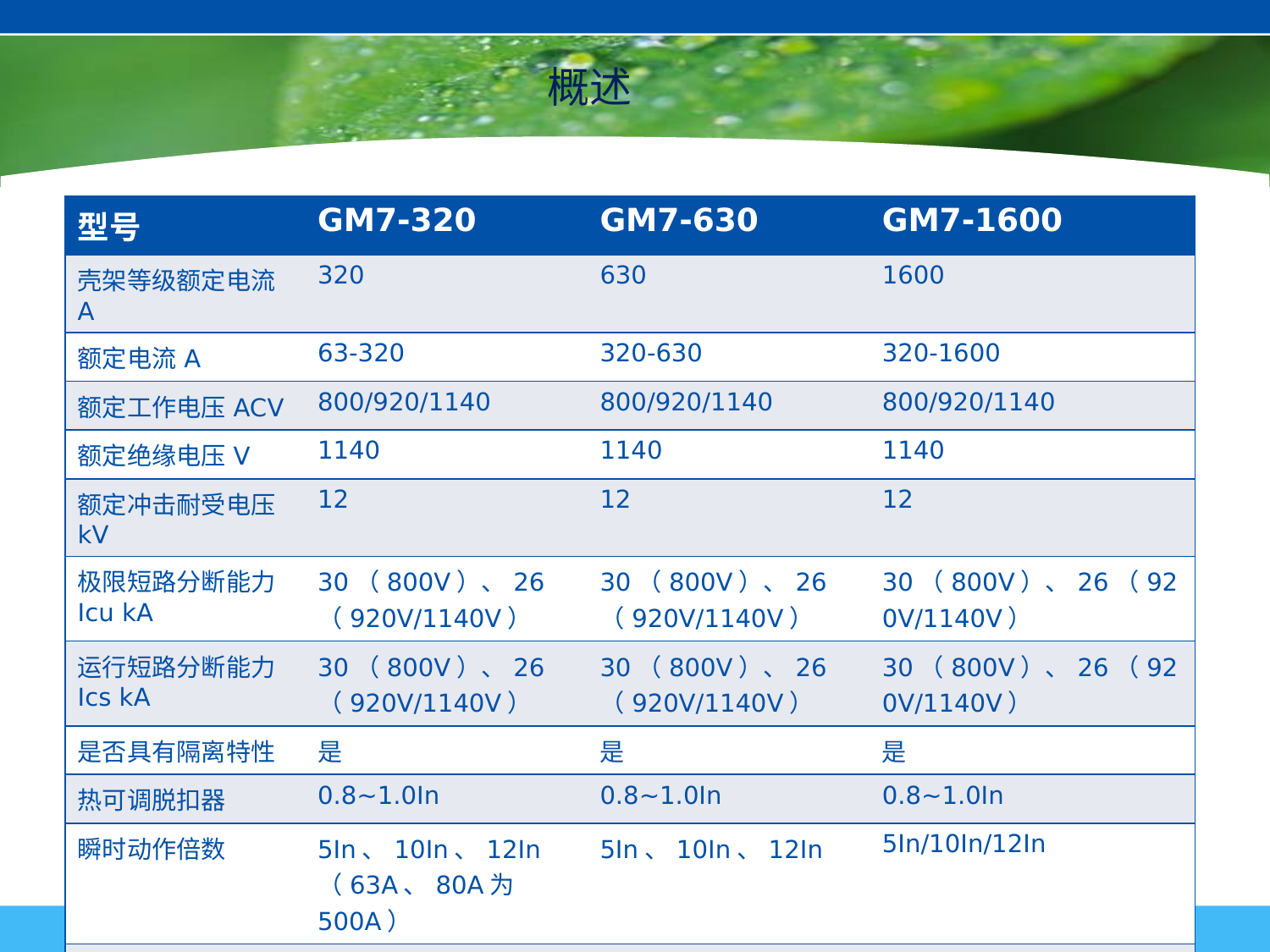

# 概述
| 型号 | GM7-320 | GM7-630 | GM7-1600 |
| --- | --- | --- | --- |
| 壳架等级额定电流A | 320 | 630 | 1600 |
| 额定电流A | 63-320 | 320-630 | 320-1600 |
| 额定工作电压ACV | 800/920/1140 | 800/920/1140 | 800/920/1140 |
| 额定绝缘电压V | 1140 | 1140 | 1140 |
| 额定冲击耐受电压kV | 12 | 12 | 12 |
| 极限短路分断能力Icu kA | 30（800V）、26（920V/1140V） | 30（800V）、26（920V/1140V） | 30（800V）、26（920V/1140V） |
| 运行短路分断能力Ics kA | 30（800V）、26（920V/1140V） | 30（800V）、26（920V/1140V） | 30（800V）、26（920V/1140V） |
| 是否具有隔离特性 | 是 | 是 | 是 |
| 热可调脱扣器 | 0.8~1.0In | 0.8~1.0In | 0.8~1.0In |
| 瞬时动作倍数 | 5In、10In、12In（63A、80A为500A） | 5In、10In、12In | 5In/10In/12In |
| 机械寿命次数 | 7000 | 5000 | 2500 |
| 电气寿命次数 | 2000 | 1000 | 800 |